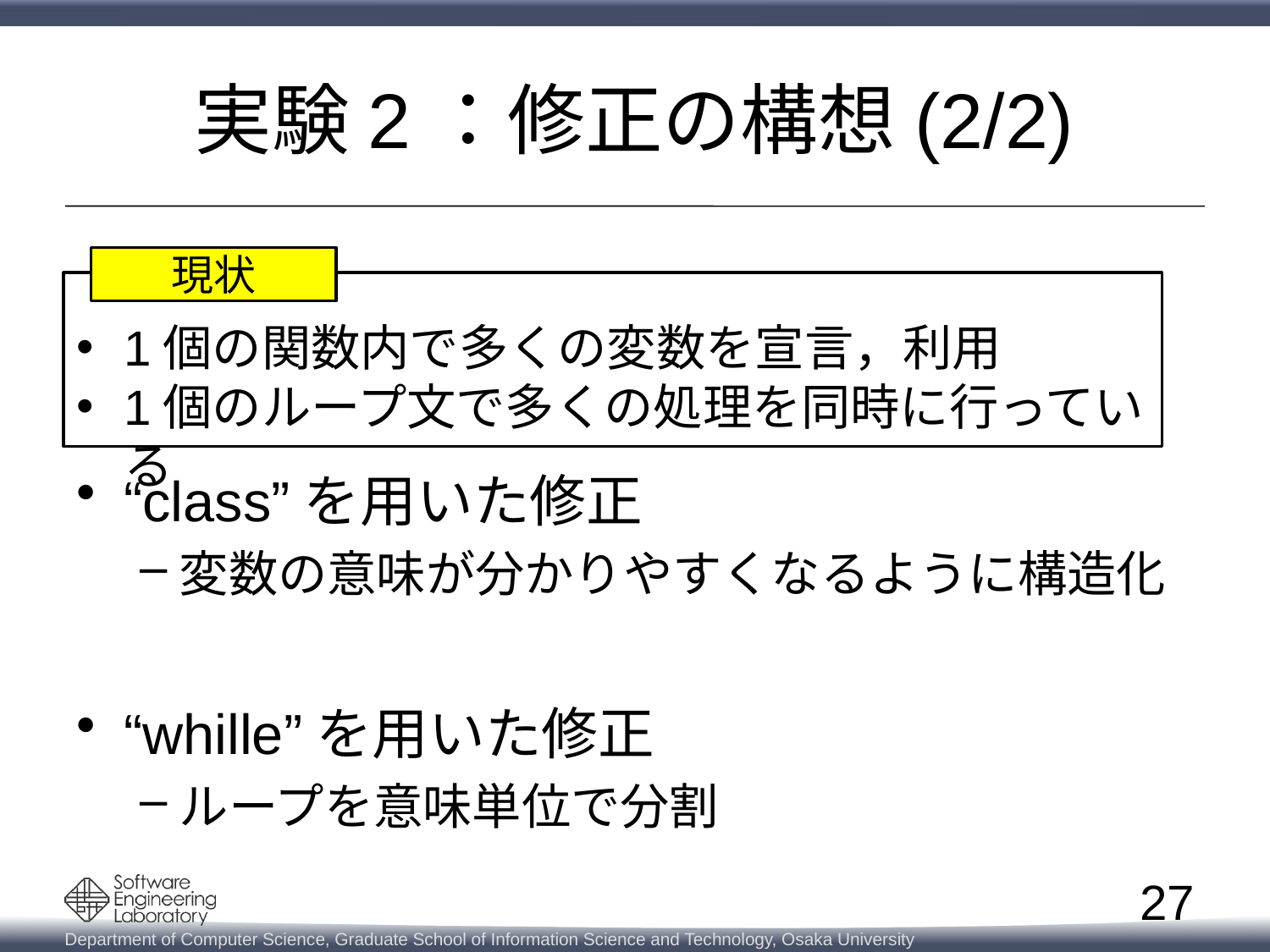

# 実験2：修正の構想(2/2)

“class”を用いた修正
変数の意味が分かりやすくなるように構造化

“whille”を用いた修正
ループを意味単位で分割
現状

1個の関数内で多くの変数を宣言，利用
1個のループ文で多くの処理を同時に行っている
27